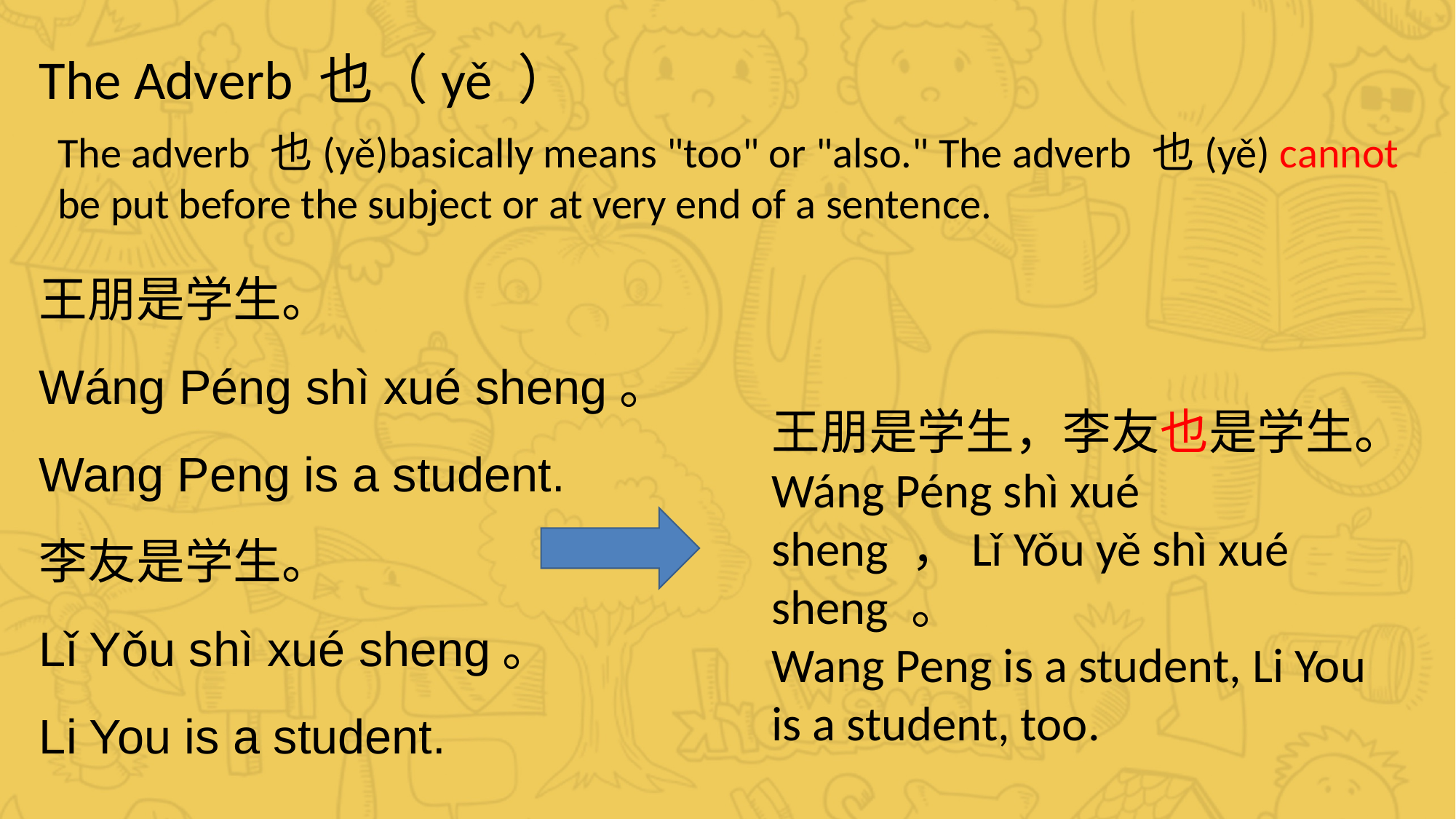

The Adverb 也（yě ）

The adverb 也(yě)basically means "too" or "also." The adverb 也(yě) cannot be put before the subject or at very end of a sentence.
王朋是学生。
Wáng Péng shì xué sheng。
Wang Peng is a student.
李友是学生。
Lǐ Yǒu shì xué sheng。
Li You is a student.

王朋是学生，李友也是学生。
Wáng Péng shì xué sheng ，Lǐ Yǒu yě shì xué sheng 。
Wang Peng is a student, Li You is a student, too.